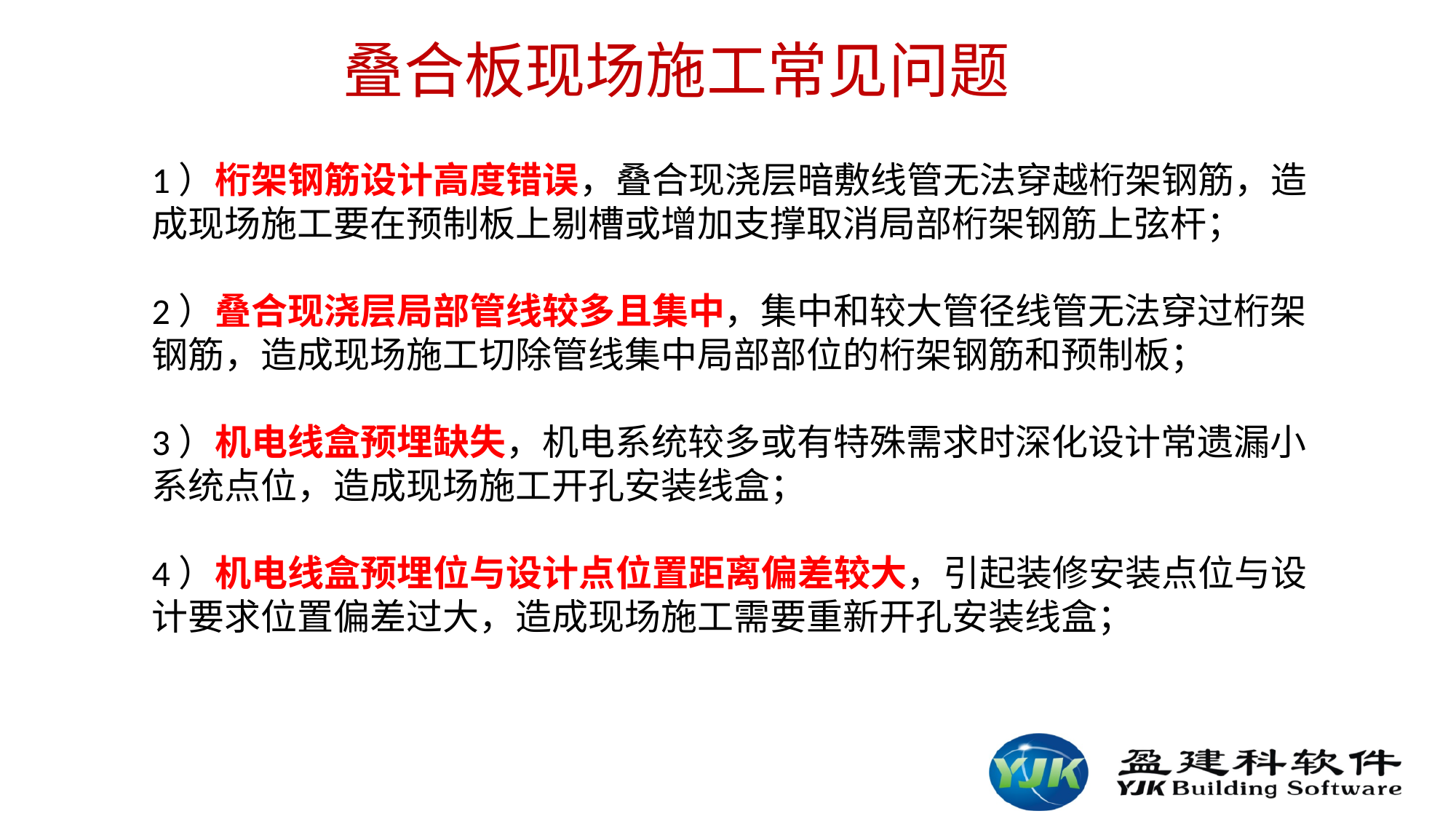

# 叠合板现场施工常见问题
1）桁架钢筋设计高度错误，叠合现浇层暗敷线管无法穿越桁架钢筋，造成现场施工要在预制板上剔槽或增加支撑取消局部桁架钢筋上弦杆；

2）叠合现浇层局部管线较多且集中，集中和较大管径线管无法穿过桁架钢筋，造成现场施工切除管线集中局部部位的桁架钢筋和预制板；

3）机电线盒预埋缺失，机电系统较多或有特殊需求时深化设计常遗漏小系统点位，造成现场施工开孔安装线盒；

4）机电线盒预埋位与设计点位置距离偏差较大，引起装修安装点位与设计要求位置偏差过大，造成现场施工需要重新开孔安装线盒；

23